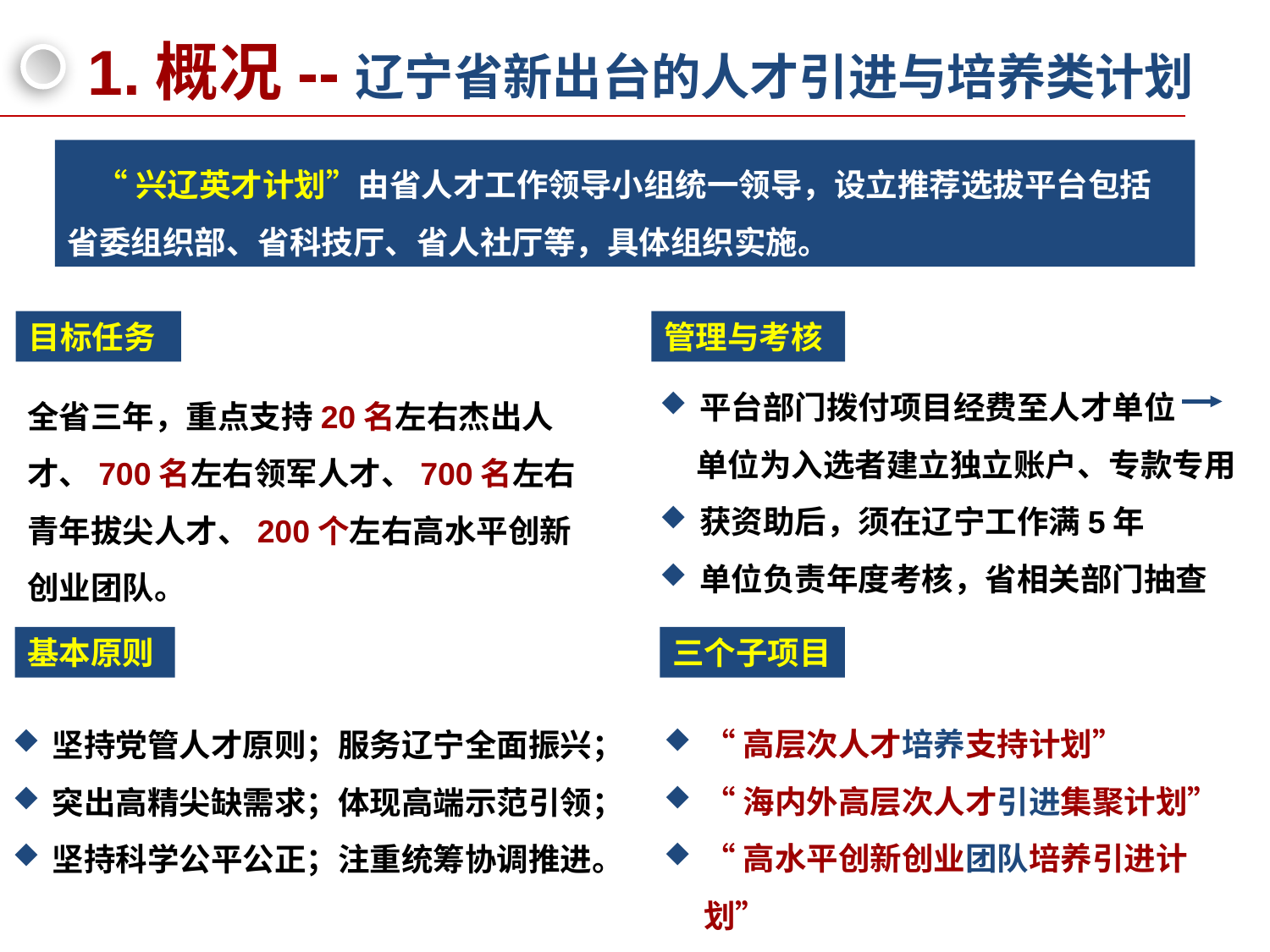

# 1.概况--辽宁省新出台的人才引进与培养类计划
    “兴辽英才计划”由省人才工作领导小组统一领导，设立推荐选拔平台包括省委组织部、省科技厅、省人社厅等，具体组织实施。
目标任务
管理与考核
平台部门拨付项目经费至人才单位
    单位为入选者建立独立账户、专款专用
获资助后，须在辽宁工作满5年
单位负责年度考核，省相关部门抽查
全省三年，重点支持20名左右杰出人才、700名左右领军人才、700名左右青年拔尖人才、200个左右高水平创新创业团队。
基本原则
三个子项目
“高层次人才培养支持计划”
“海内外高层次人才引进集聚计划”
“高水平创新创业团队培养引进计划”
坚持党管人才原则；服务辽宁全面振兴；
突出高精尖缺需求；体现高端示范引领；
坚持科学公平公正；注重统筹协调推进。